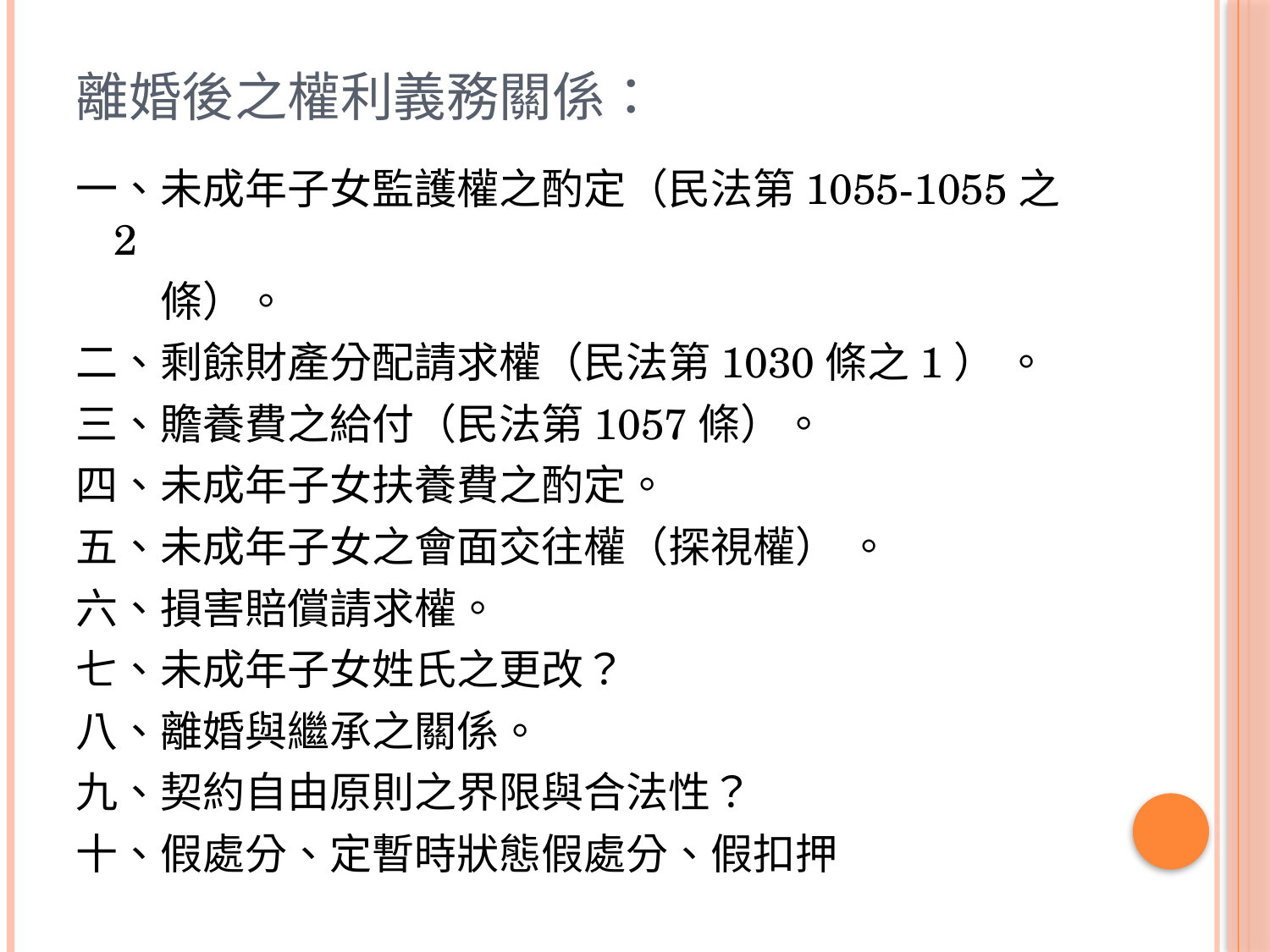

# 離婚後之權利義務關係：
一、未成年子女監護權之酌定（民法第1055-1055之2
　　條）。
二、剩餘財產分配請求權（民法第1030條之1） 。
三、贍養費之給付（民法第1057條）。
四、未成年子女扶養費之酌定。
五、未成年子女之會面交往權（探視權） 。
六、損害賠償請求權。
七、未成年子女姓氏之更改？
八、離婚與繼承之關係。
九、契約自由原則之界限與合法性？
十、假處分、定暫時狀態假處分、假扣押